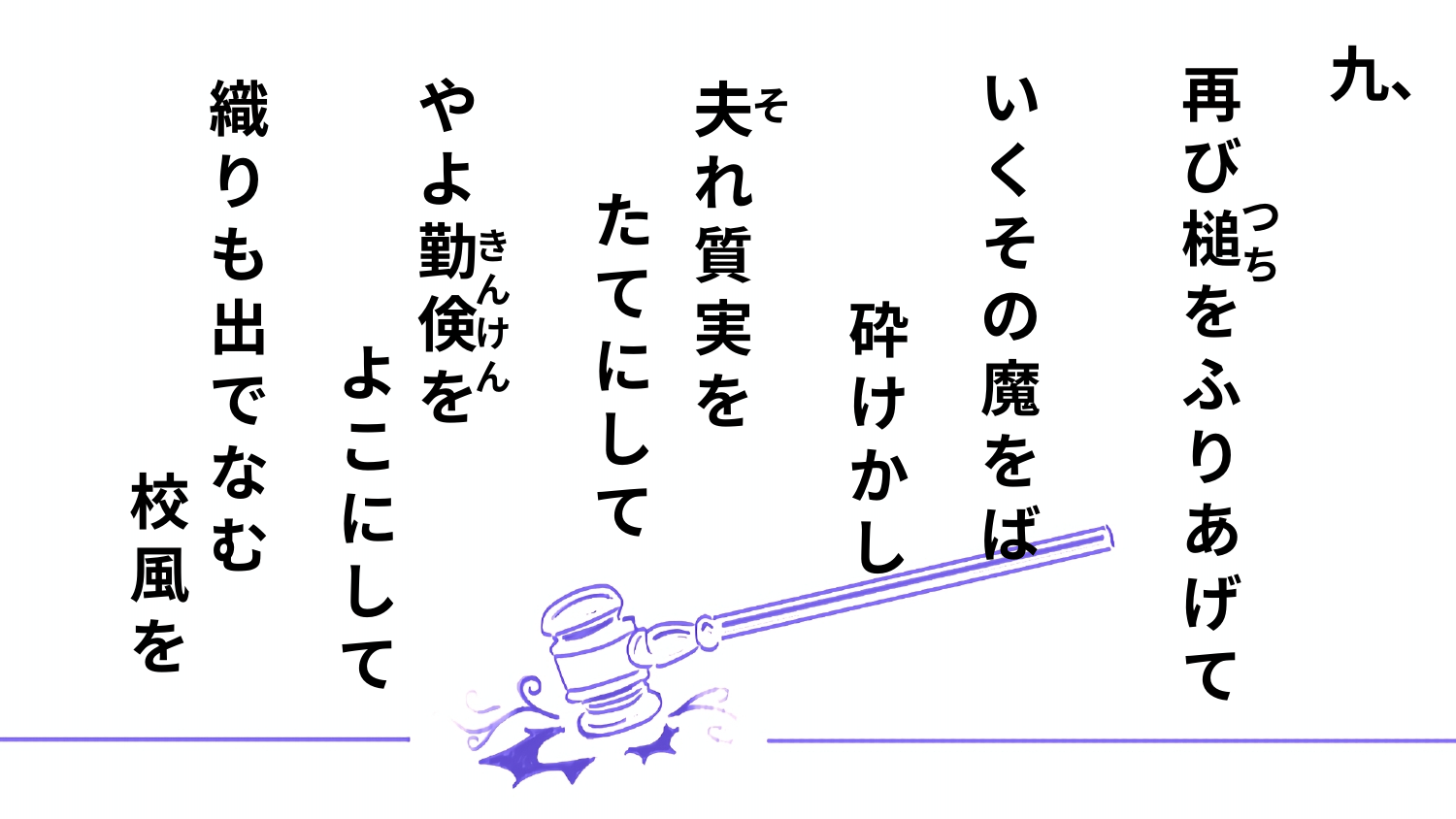

九、
再び槌をふりあげて
いくその魔をば
やよ勤倹を
織りも出でなむ
夫れ質実を
そ
たてにして
つち
きんけん
砕けかし
よこにして
校風を